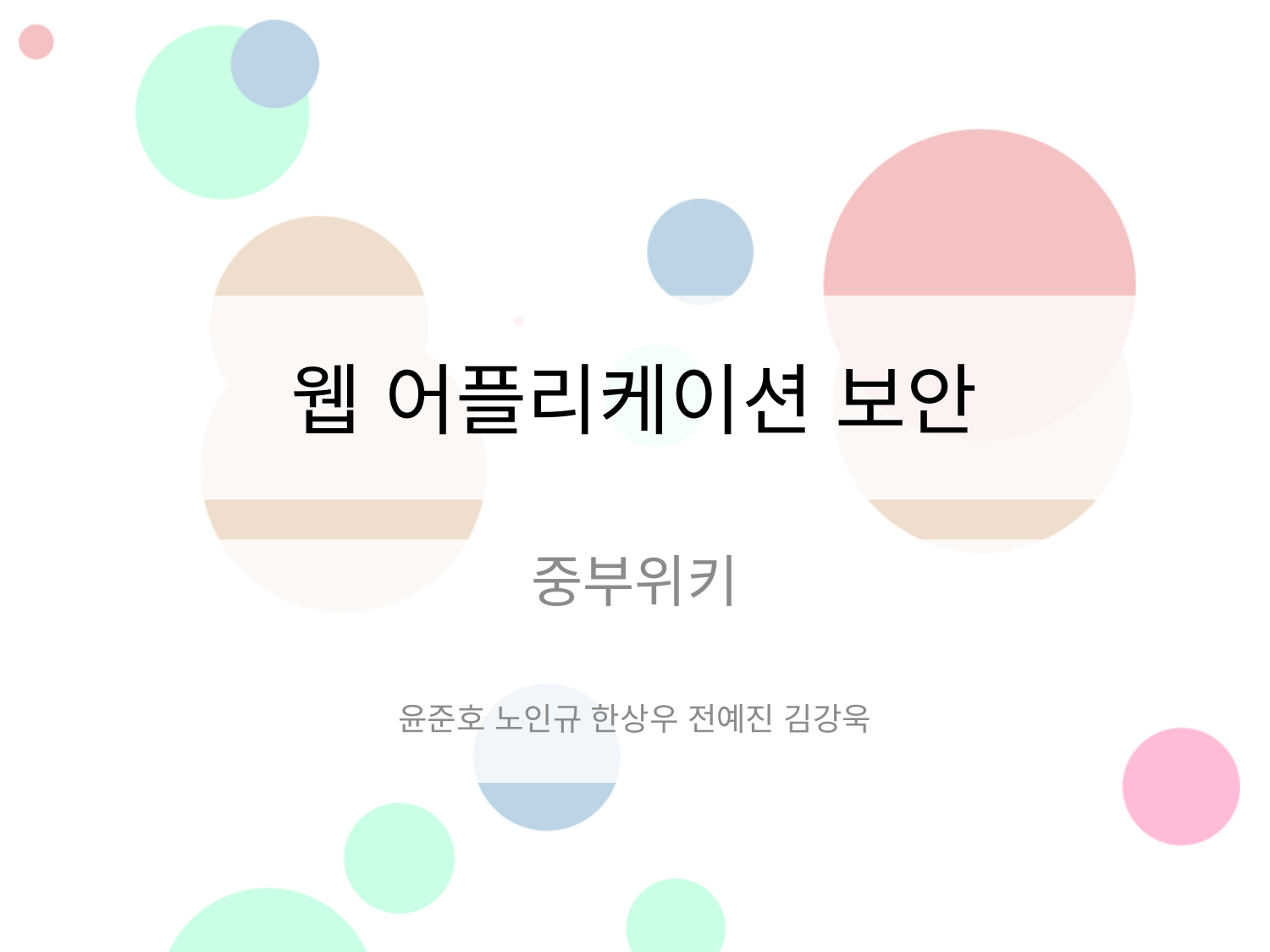

# 웹 어플리케이션 보안
중부위키

윤준호 노인규 한상우 전예진 김강욱